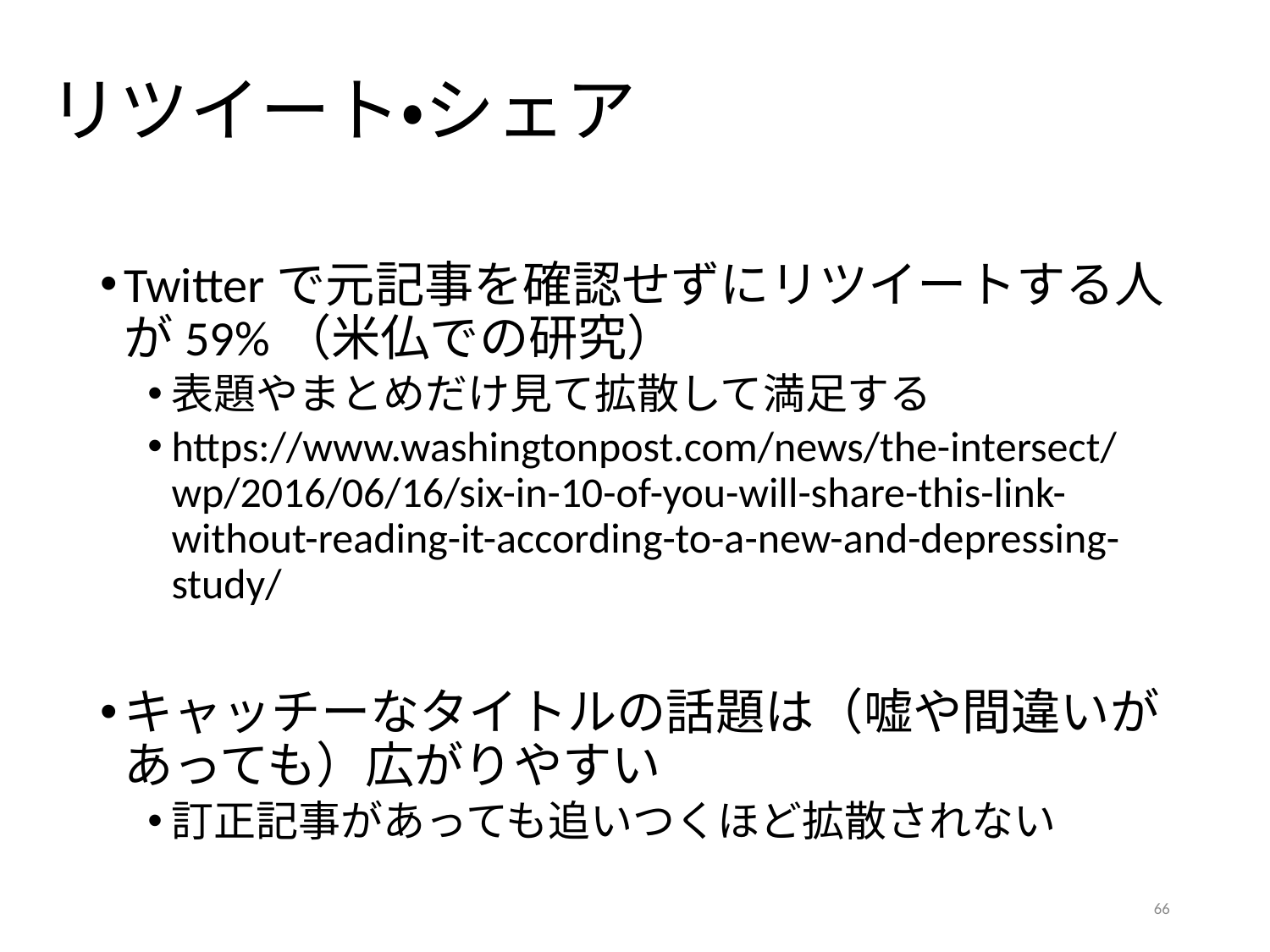

# リツイート・シェア
Twitterで元記事を確認せずにリツイートする人が59%（米仏での研究）
表題やまとめだけ見て拡散して満足する
https://www.washingtonpost.com/news/the-intersect/wp/2016/06/16/six-in-10-of-you-will-share-this-link-without-reading-it-according-to-a-new-and-depressing-study/

キャッチーなタイトルの話題は（嘘や間違いがあっても）広がりやすい
訂正記事があっても追いつくほど拡散されない
66